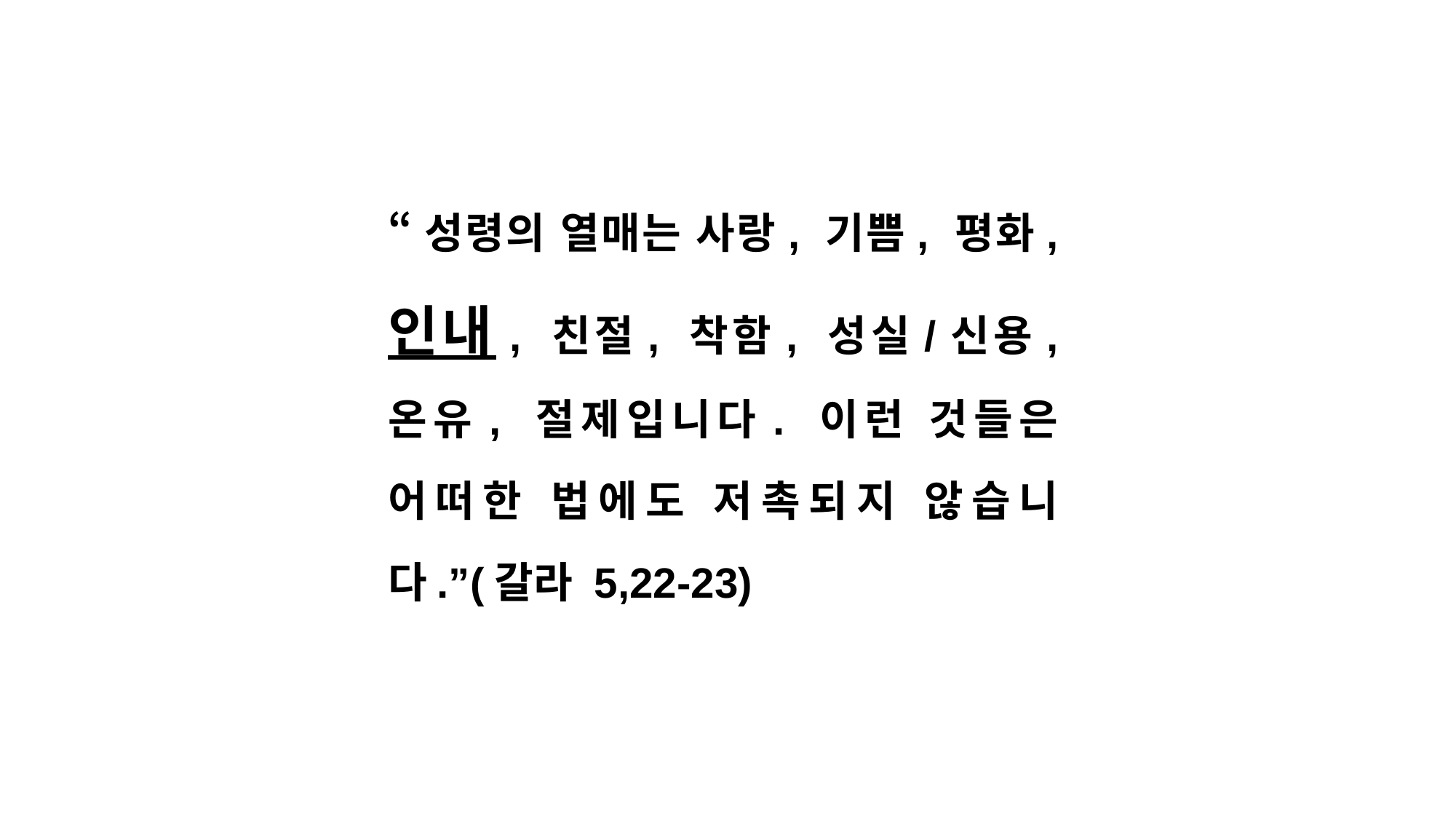

“성령의 열매는 사랑, 기쁨, 평화, 인내, 친절, 착함, 성실/신용, 온유, 절제입니다. 이런 것들은 어떠한 법에도 저촉되지 않습니다.”(갈라 5,22-23)